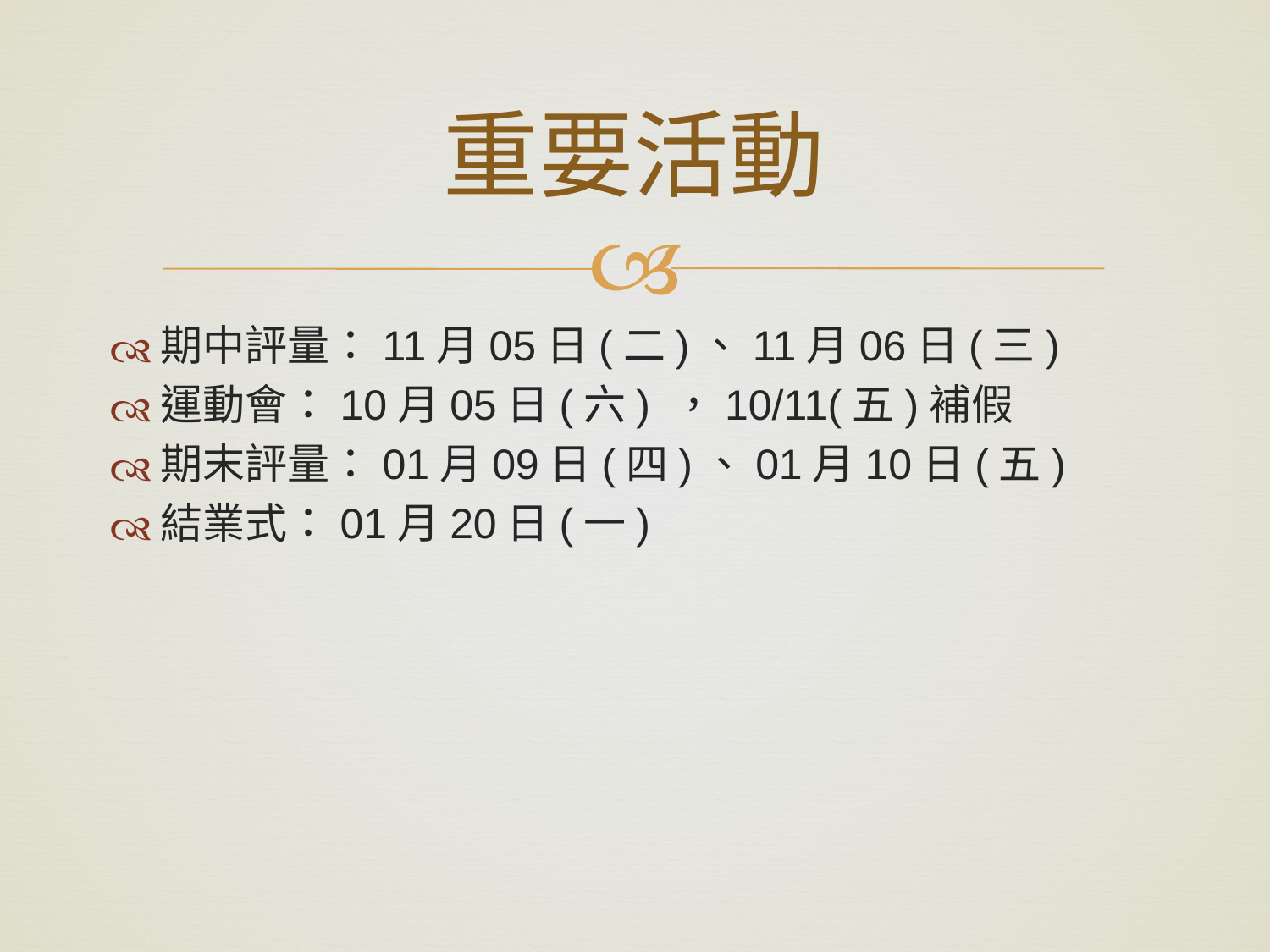

# 重要活動
期中評量：11月05日(二)、11月06日(三)
運動會：10月05日(六) ，10/11(五)補假
期末評量：01月09日(四)、01月10日(五)
結業式：01月20日(一)